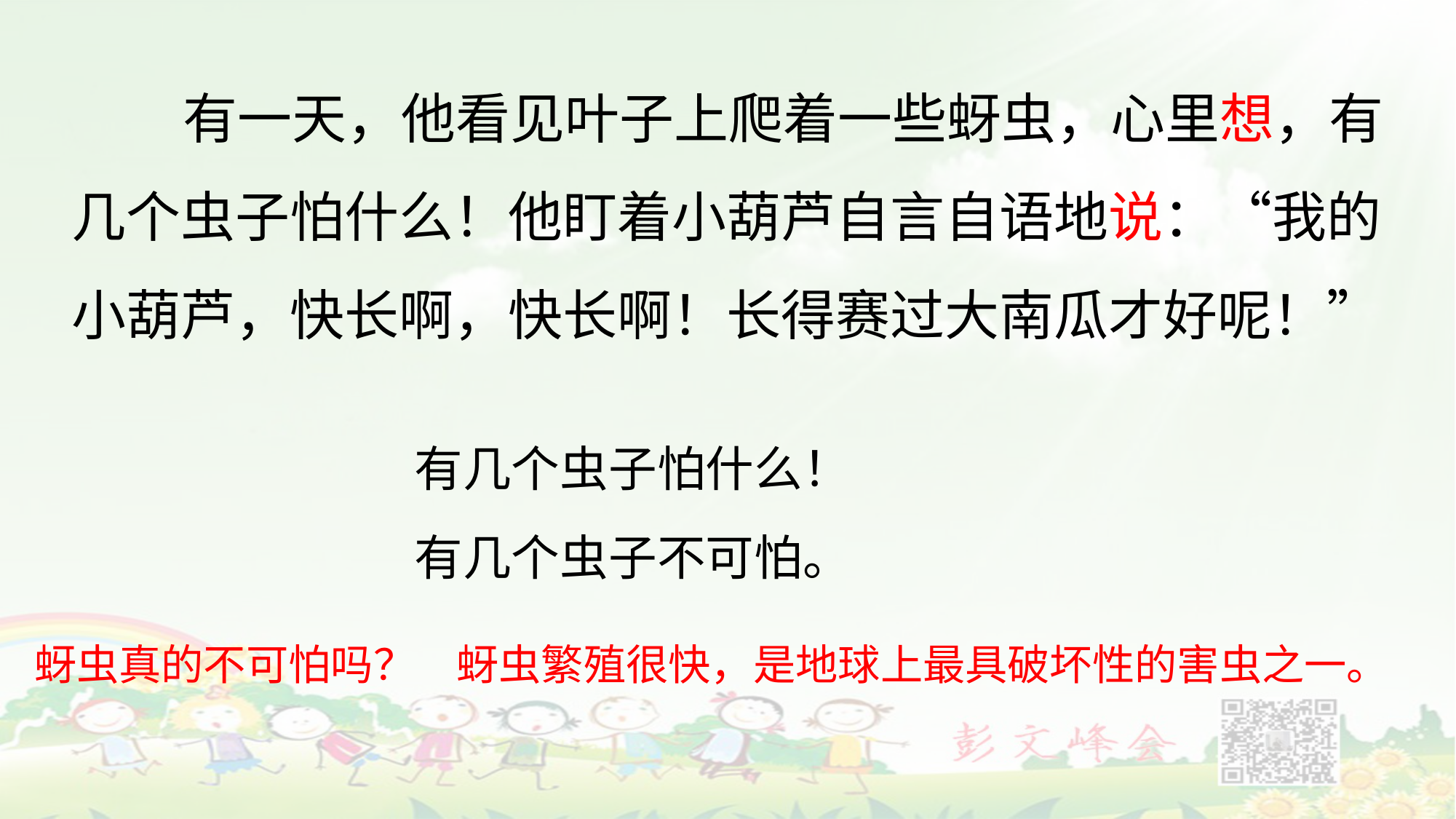

有一天，他看见叶子上爬着一些蚜虫，心里想，有几个虫子怕什么！他盯着小葫芦自言自语地说：“我的小葫芦，快长啊，快长啊！长得赛过大南瓜才好呢！”
有几个虫子怕什么！
有几个虫子不可怕。
蚜虫真的不可怕吗？
蚜虫繁殖很快，是地球上最具破坏性的害虫之一。